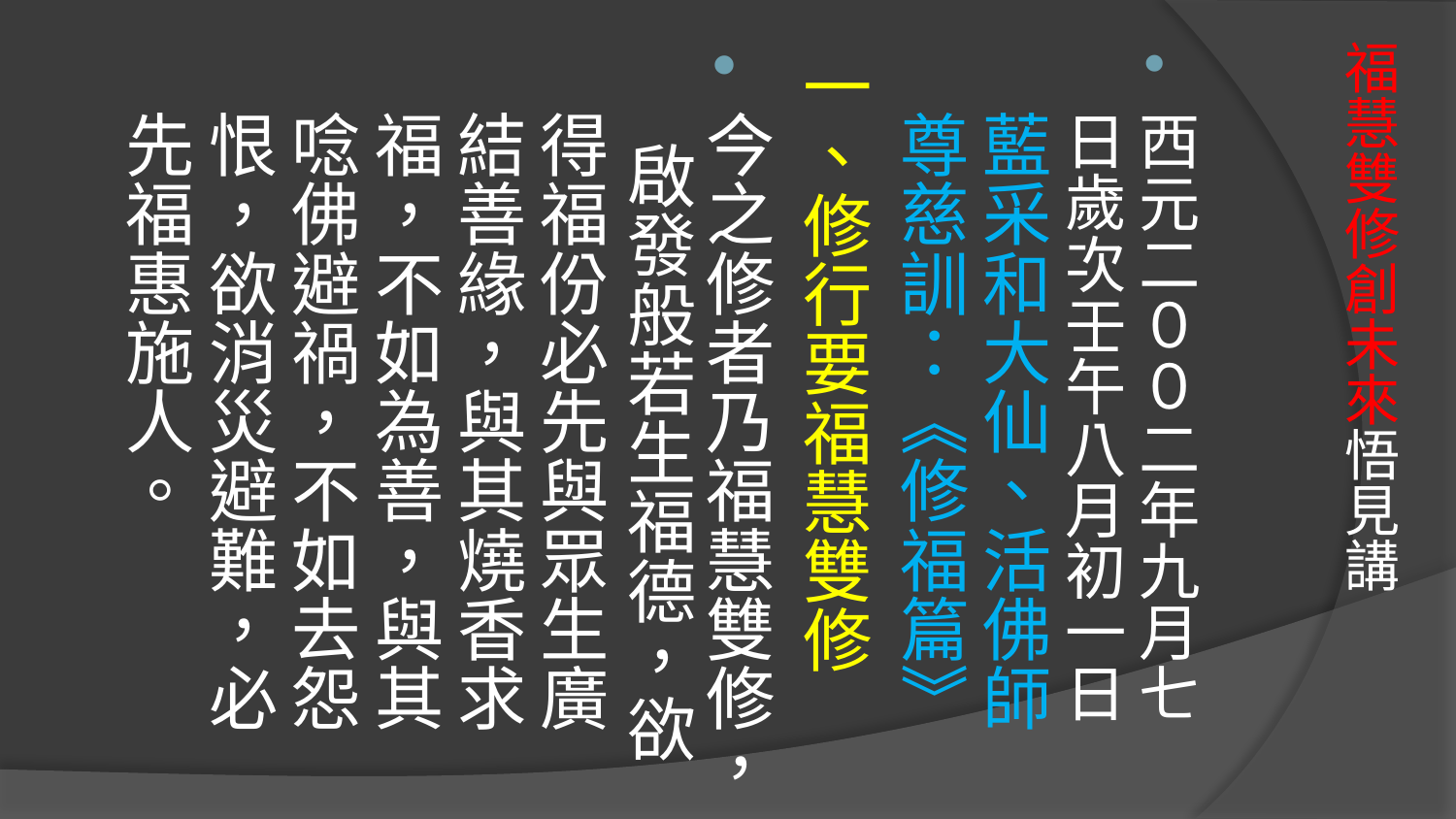

西元二００二年九月七日歲次壬午八月初一日
藍采和大仙、活佛師尊慈訓：《修福篇》
一、修行要福慧雙修
今之修者乃福慧雙修，  啟發般若生福德，欲得福份必先與眾生廣結善緣，與其燒香求福，不如為善，與其唸佛避禍，不如去怨恨，欲消災避難，必先福惠施人。

# 福慧雙修創未來悟見講